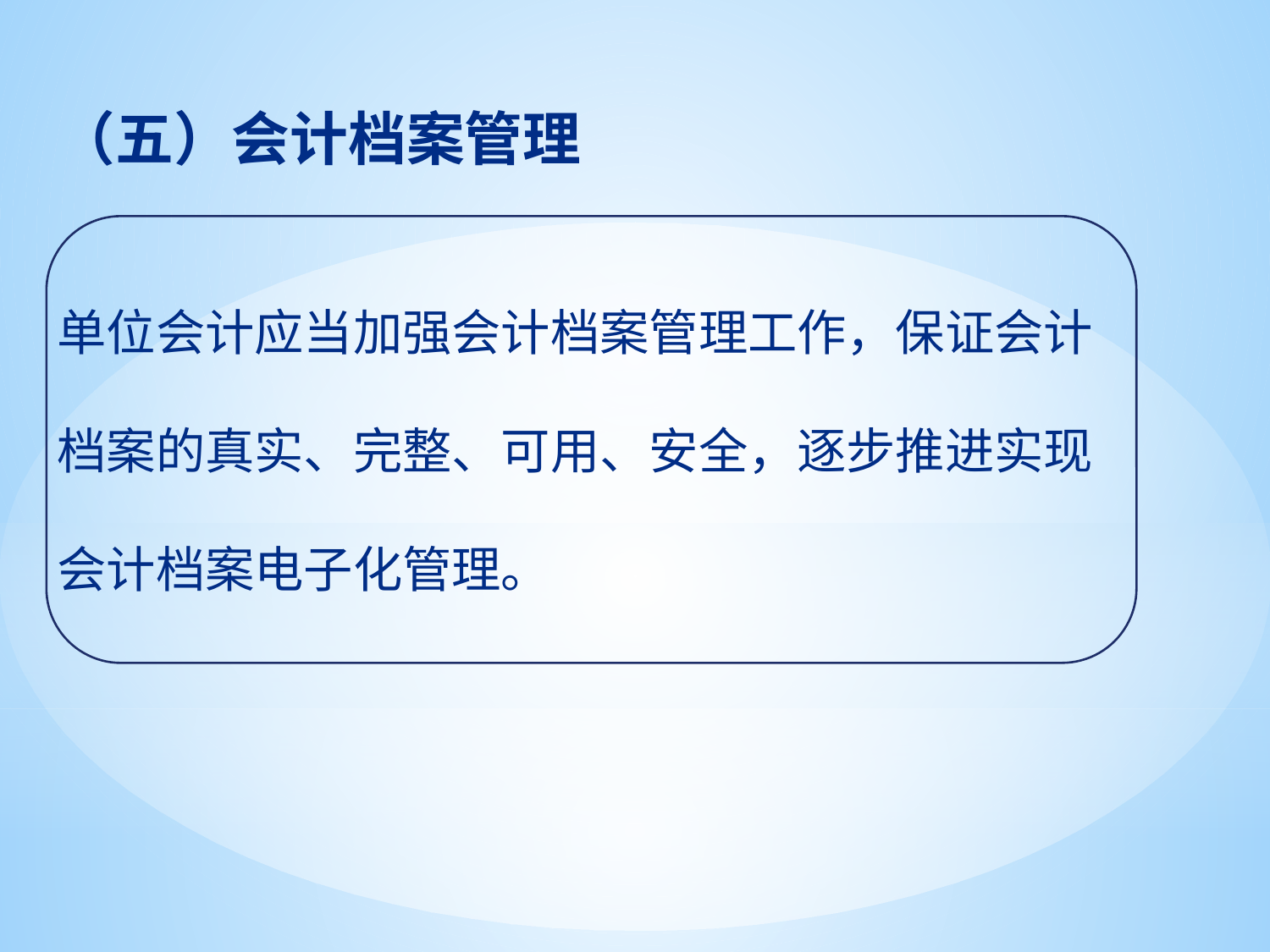

（五）会计档案管理

单位会计应当加强会计档案管理工作，保证会计档案的真实、完整、可用、安全，逐步推进实现会计档案电子化管理。